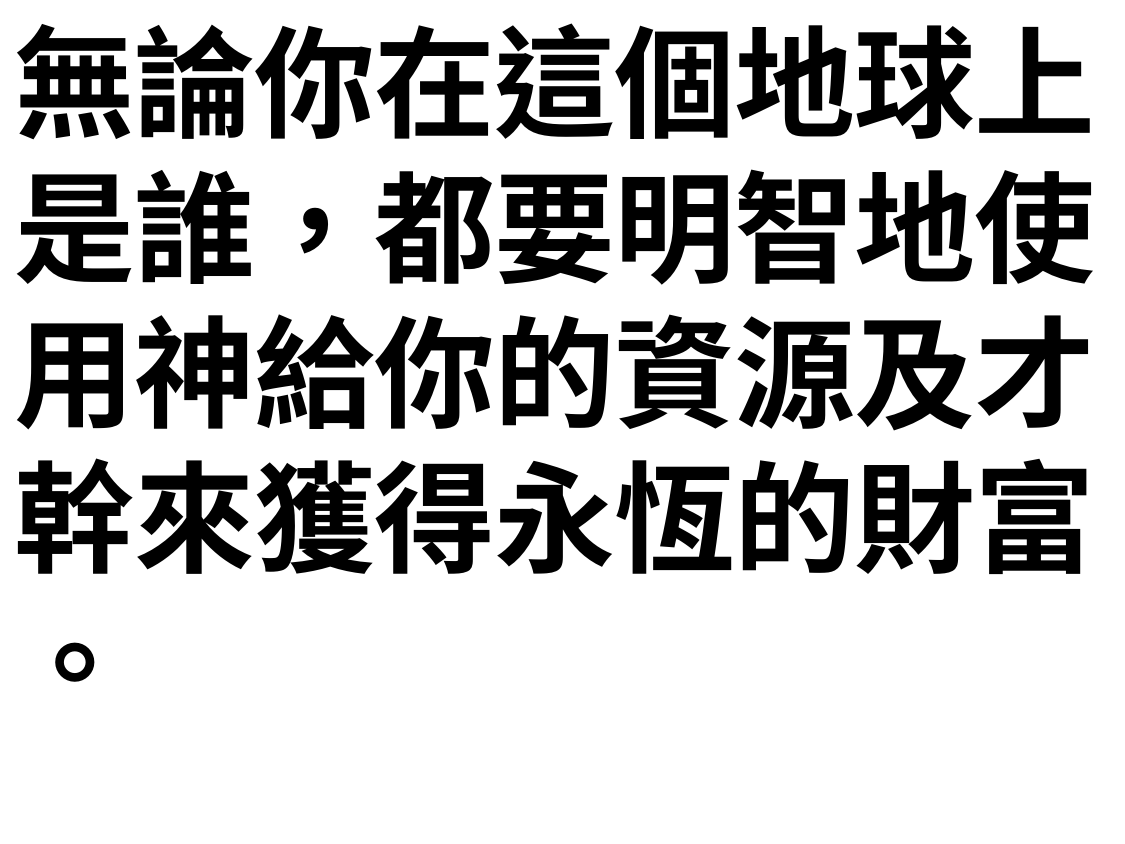

無論你在這個地球上是誰，都要明智地使用神給你的資源及才幹來獲得永恆的財富
。